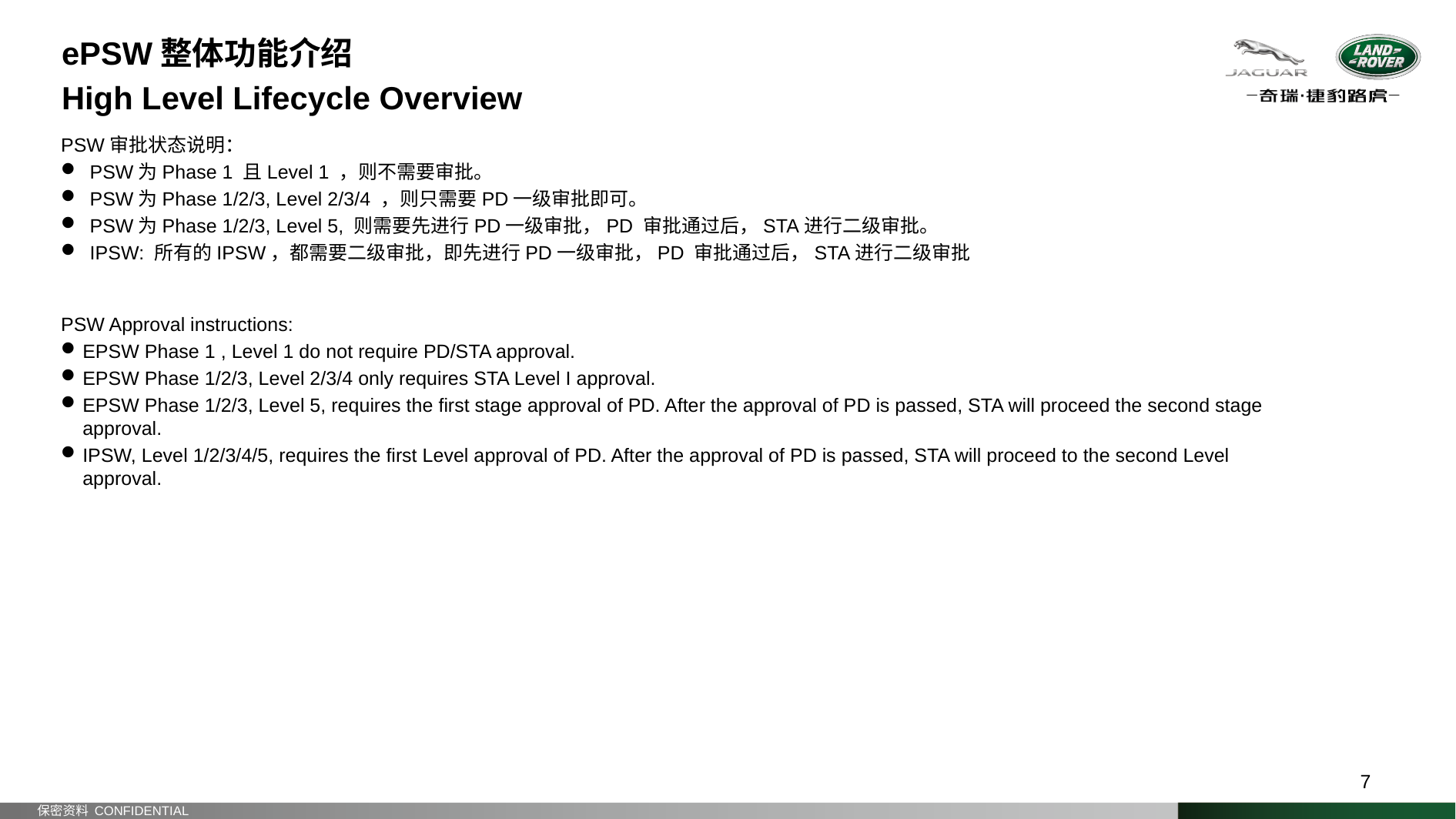

ePSW整体功能介绍
High Level Lifecycle Overview
PSW审批状态说明：
PSW为Phase 1 且Level 1 ，则不需要审批。
PSW为Phase 1/2/3, Level 2/3/4 ，则只需要PD一级审批即可。
PSW为Phase 1/2/3, Level 5, 则需要先进行PD一级审批，PD 审批通过后，STA进行二级审批。
IPSW: 所有的IPSW，都需要二级审批，即先进行PD一级审批，PD 审批通过后，STA进行二级审批

PSW Approval instructions:
EPSW Phase 1 , Level 1 do not require PD/STA approval.
EPSW Phase 1/2/3, Level 2/3/4 only requires STA Level I approval.
EPSW Phase 1/2/3, Level 5, requires the first stage approval of PD. After the approval of PD is passed, STA will proceed the second stage approval.
IPSW, Level 1/2/3/4/5, requires the first Level approval of PD. After the approval of PD is passed, STA will proceed to the second Level approval.

7